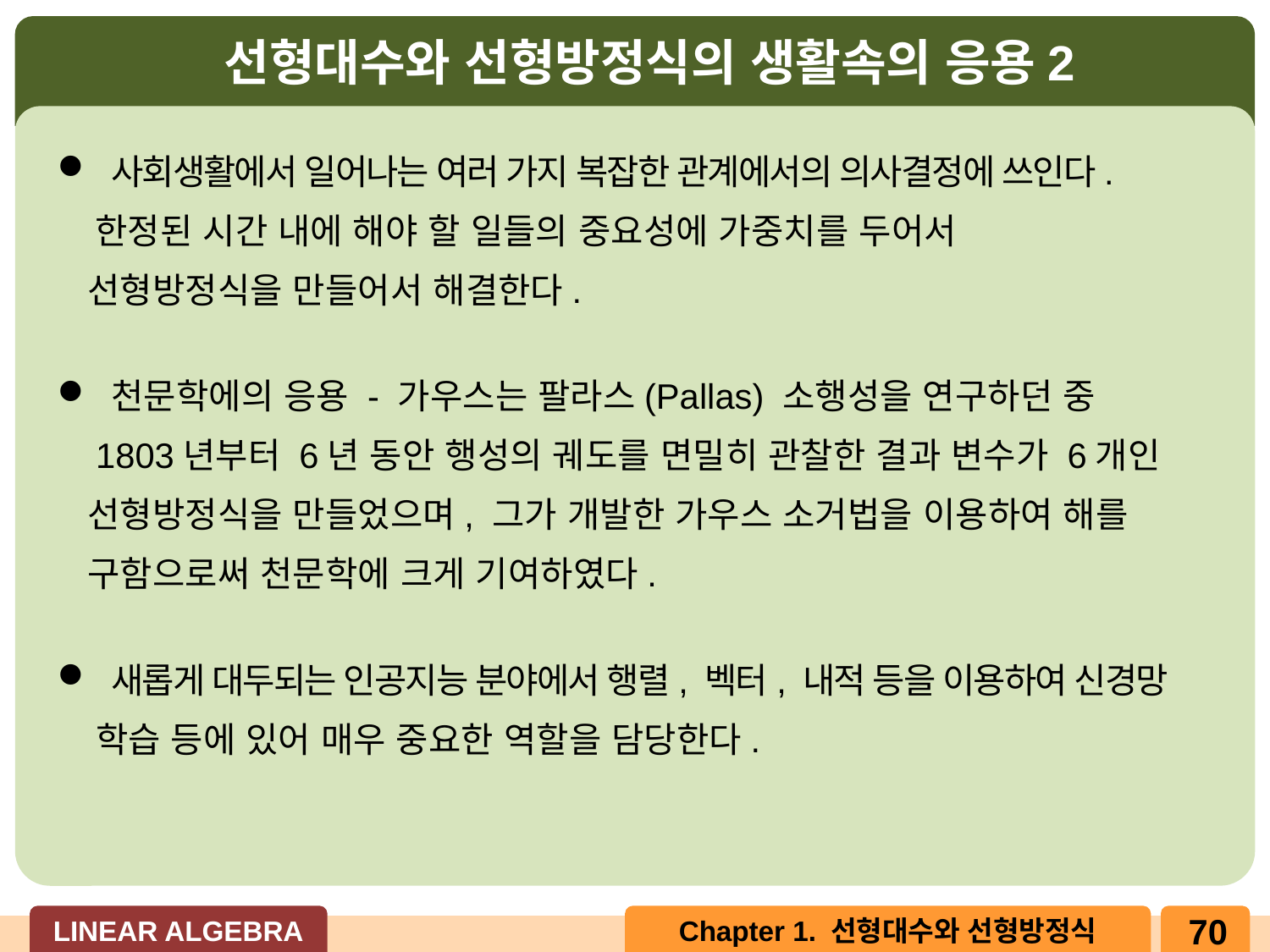

선형대수와 선형방정식의 생활속의 응용2

 사회생활에서 일어나는 여러 가지 복잡한 관계에서의 의사결정에 쓰인다.
   한정된 시간 내에 해야 할 일들의 중요성에 가중치를 두어서
   선형방정식을 만들어서 해결한다.

 천문학에의 응용 - 가우스는 팔라스(Pallas) 소행성을 연구하던 중
   1803년부터 6년 동안 행성의 궤도를 면밀히 관찰한 결과 변수가 6개인
   선형방정식을 만들었으며, 그가 개발한 가우스 소거법을 이용하여 해를
   구함으로써 천문학에 크게 기여하였다.

 새롭게 대두되는 인공지능 분야에서 행렬, 벡터, 내적 등을 이용하여 신경망
   학습 등에 있어 매우 중요한 역할을 담당한다.
70
LINEAR ALGEBRA
Chapter 1. 선형대수와 선형방정식